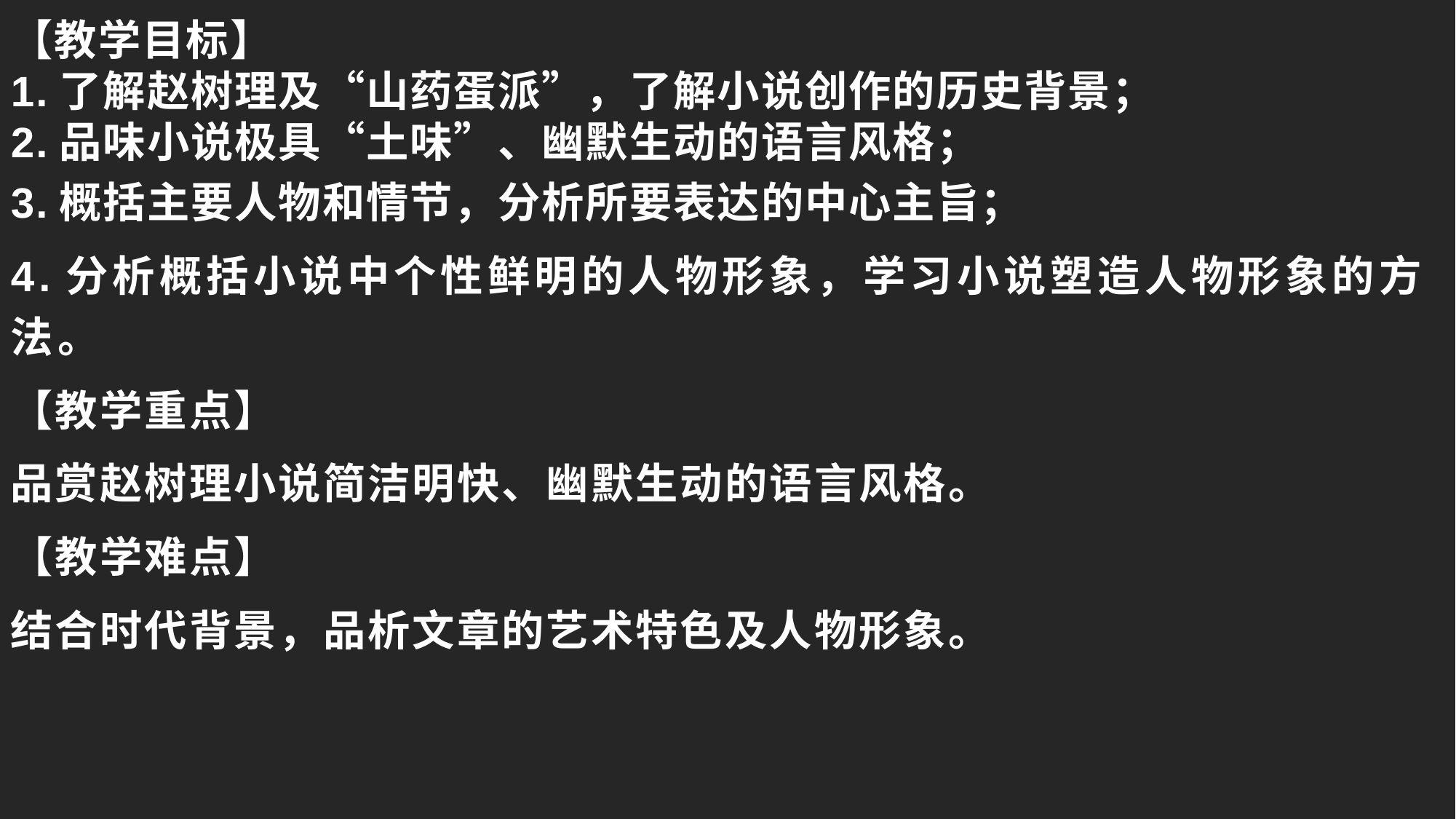

【教学目标】
1.了解赵树理及“山药蛋派”，了解小说创作的历史背景；
2.品味小说极具“土味”、幽默生动的语言风格；
3.概括主要人物和情节，分析所要表达的中心主旨；
4.分析概括小说中个性鲜明的人物形象，学习小说塑造人物形象的方法。
【教学重点】
品赏赵树理小说简洁明快、幽默生动的语言风格。
【教学难点】
结合时代背景，品析文章的艺术特色及人物形象。